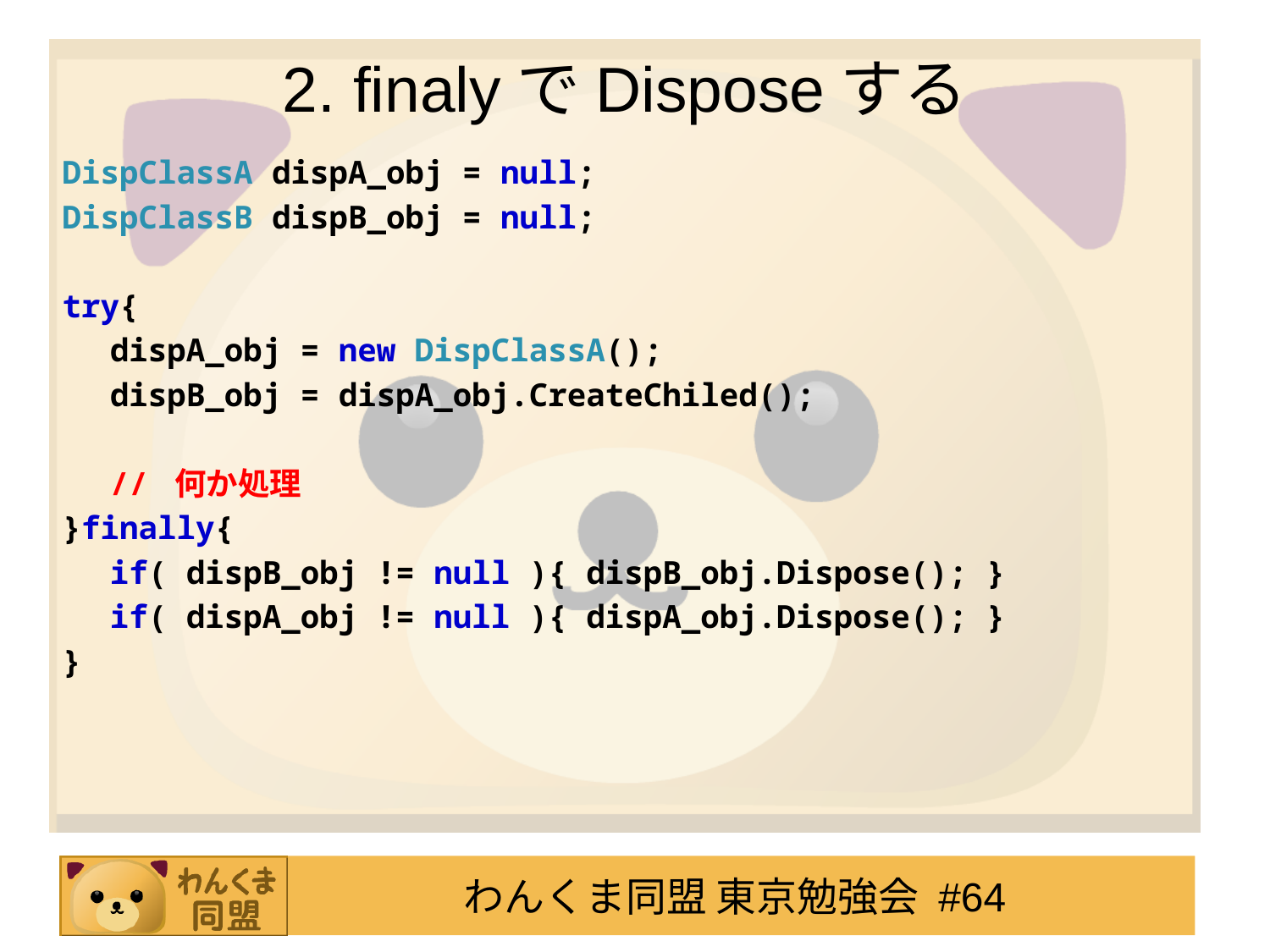

# 2. finalyでDisposeする
DispClassA dispA_obj = null;
DispClassB dispB_obj = null;

try{
	dispA_obj = new DispClassA();
	dispB_obj = dispA_obj.CreateChiled();

	// 何か処理
}finally{
	if( dispB_obj != null ){ dispB_obj.Dispose(); }
	if( dispA_obj != null ){ dispA_obj.Dispose(); }
}